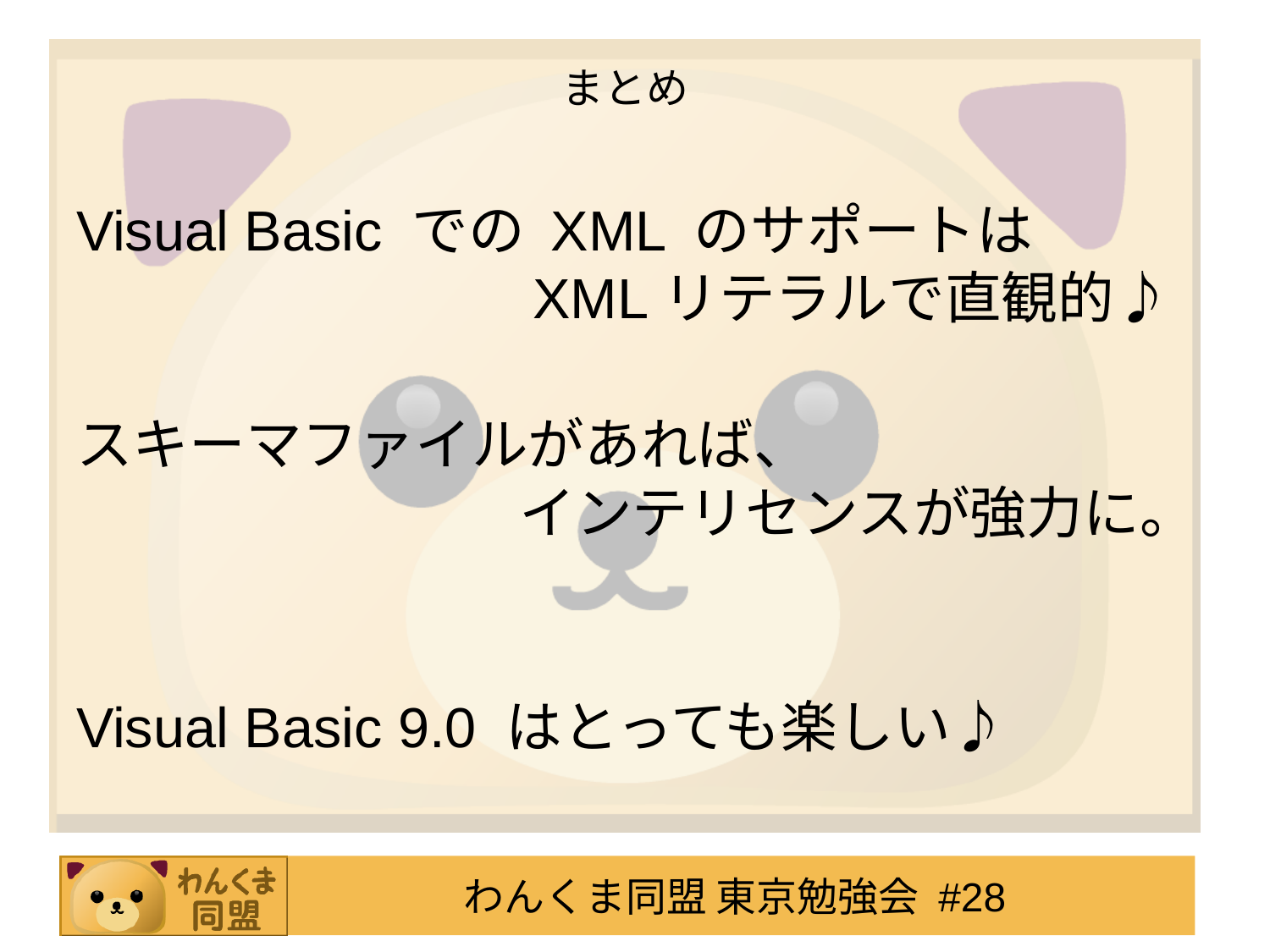

# まとめ
Visual Basic での XML のサポートは
　　　　　　　XMLリテラルで直観的♪
スキーマファイルがあれば、
　　　　　　　インテリセンスが強力に。
Visual Basic 9.0 はとっても楽しい♪